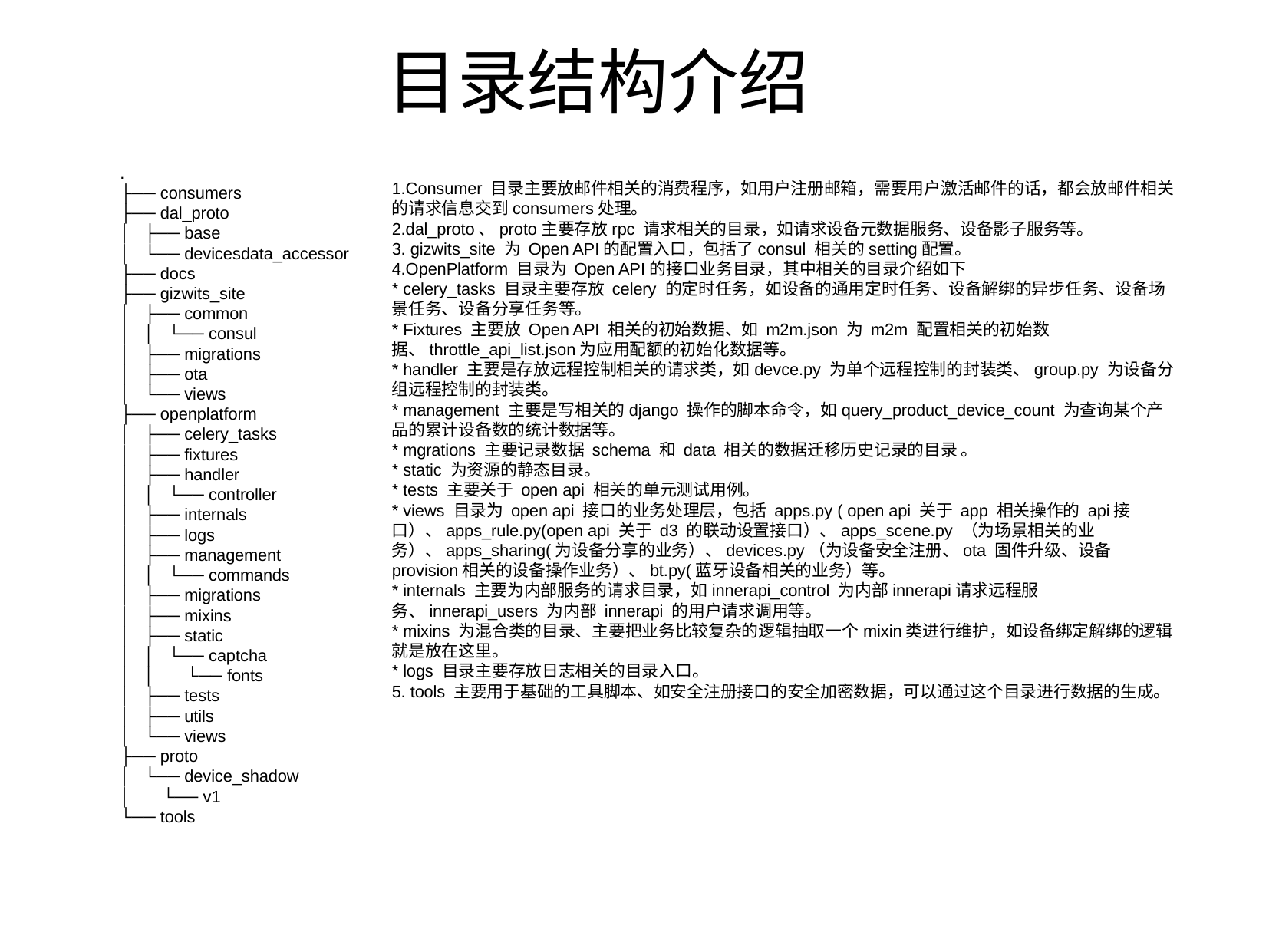

目录结构介绍
.
├── consumers
├── dal_proto
│   ├── base
│   └── devicesdata_accessor
├── docs
├── gizwits_site
│   ├── common
│   │   └── consul
│   ├── migrations
│   ├── ota
│   └── views
├── openplatform
│   ├── celery_tasks
│   ├── fixtures
│   ├── handler
│   │   └── controller
│   ├── internals
│   ├── logs
│   ├── management
│   │   └── commands
│   ├── migrations
│   ├── mixins
│   ├── static
│   │   └── captcha
│   │       └── fonts
│   ├── tests
│   ├── utils
│   └── views
├── proto
│   └── device_shadow
│       └── v1
└── tools
1.Consumer 目录主要放邮件相关的消费程序，如用户注册邮箱，需要用户激活邮件的话，都会放邮件相关的请求信息交到consumers处理。
2.dal_proto、proto主要存放rpc 请求相关的目录，如请求设备元数据服务、设备影子服务等。
3. gizwits_site 为 Open API的配置入口，包括了consul 相关的setting配置。
4.OpenPlatform 目录为 Open API的接口业务目录，其中相关的目录介绍如下
* celery_tasks 目录主要存放 celery 的定时任务，如设备的通用定时任务、设备解绑的异步任务、设备场景任务、设备分享任务等。
* Fixtures 主要放 Open API 相关的初始数据、如 m2m.json 为 m2m 配置相关的初始数据、throttle_api_list.json为应用配额的初始化数据等。
* handler 主要是存放远程控制相关的请求类，如devce.py 为单个远程控制的封装类、group.py 为设备分组远程控制的封装类。
* management 主要是写相关的django 操作的脚本命令，如query_product_device_count 为查询某个产品的累计设备数的统计数据等。
* mgrations 主要记录数据 schema 和 data 相关的数据迁移历史记录的目录 。
* static 为资源的静态目录。
* tests 主要关于 open api 相关的单元测试用例。
* views 目录为 open api 接口的业务处理层，包括 apps.py ( open api 关于 app 相关操作的 api接口）、apps_rule.py(open api 关于 d3 的联动设置接口）、apps_scene.py （为场景相关的业务）、apps_sharing(为设备分享的业务）、devices.py（为设备安全注册、ota 固件升级、设备 provision相关的设备操作业务）、bt.py(蓝牙设备相关的业务）等。
* internals 主要为内部服务的请求目录，如innerapi_control 为内部innerapi请求远程服务、innerapi_users 为内部 innerapi 的用户请求调用等。
* mixins 为混合类的目录、主要把业务比较复杂的逻辑抽取一个mixin类进行维护，如设备绑定解绑的逻辑就是放在这里。
* logs 目录主要存放日志相关的目录入口。
5. tools 主要用于基础的工具脚本、如安全注册接口的安全加密数据，可以通过这个目录进行数据的生成。